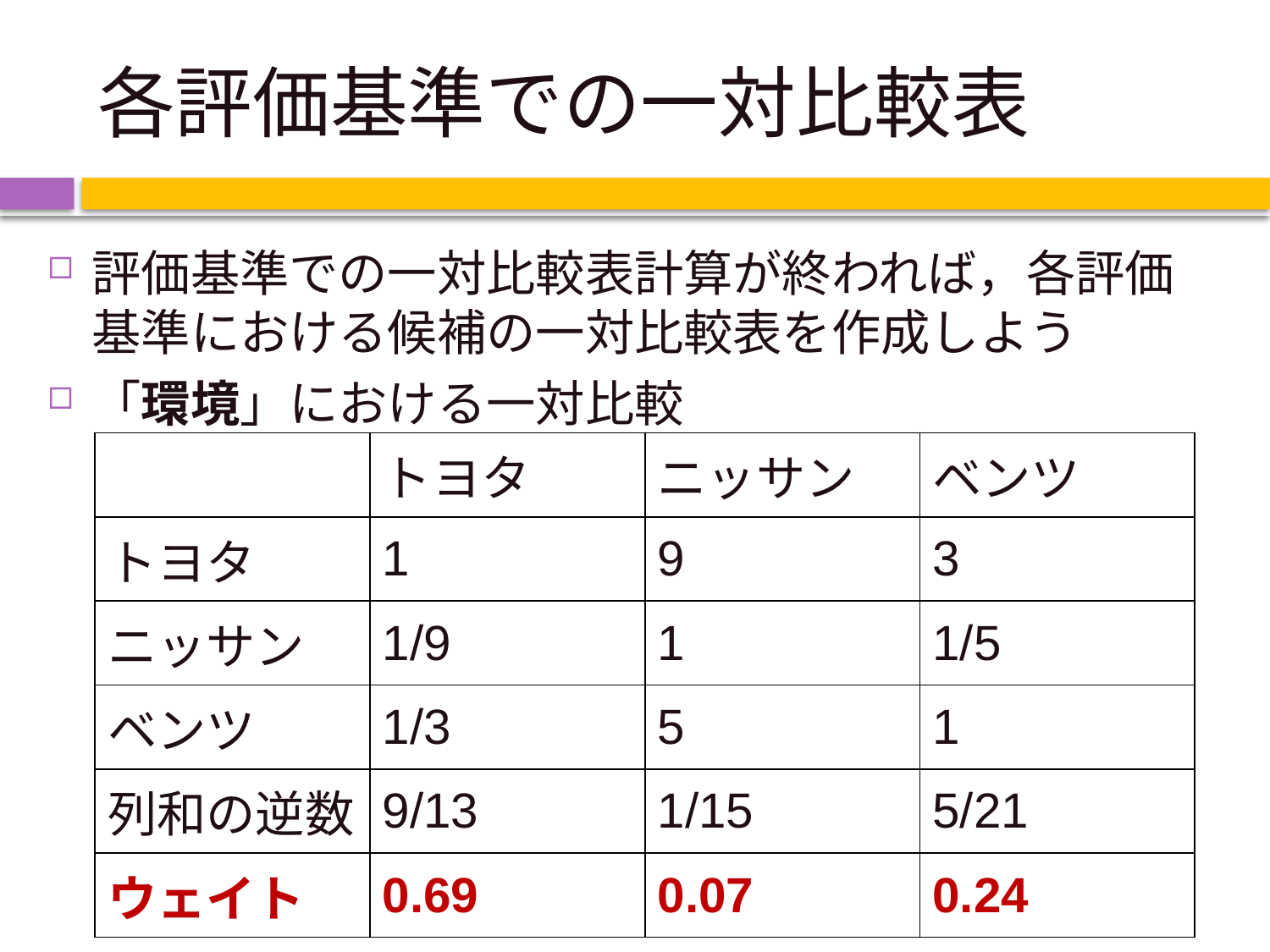

# 各評価基準での一対比較表
評価基準での一対比較表計算が終われば，各評価基準における候補の一対比較表を作成しよう
「環境」における一対比較

|  | トヨタ | ニッサン | ベンツ |
| --- | --- | --- | --- |
| トヨタ | 1 | 9 | 3 |
| ニッサン | 1/9 | 1 | 1/5 |
| ベンツ | 1/3 | 5 | 1 |
| 列和の逆数 | 9/13 | 1/15 | 5/21 |
| ウェイト | 0.69 | 0.07 | 0.24 |